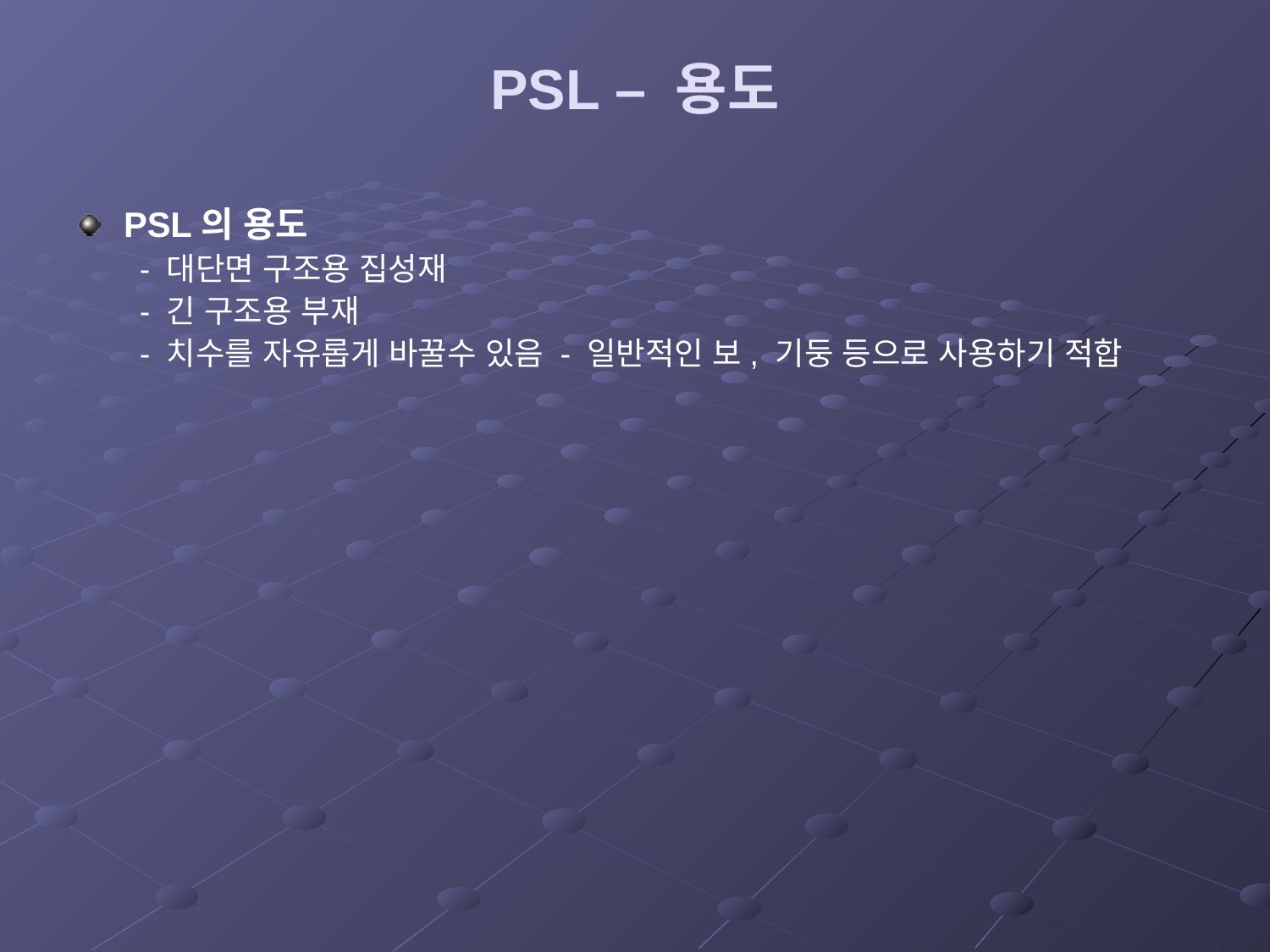

# PSL – 용도
PSL의 용도
- 대단면 구조용 집성재
- 긴 구조용 부재
- 치수를 자유롭게 바꿀수 있음 - 일반적인 보, 기둥 등으로 사용하기 적합